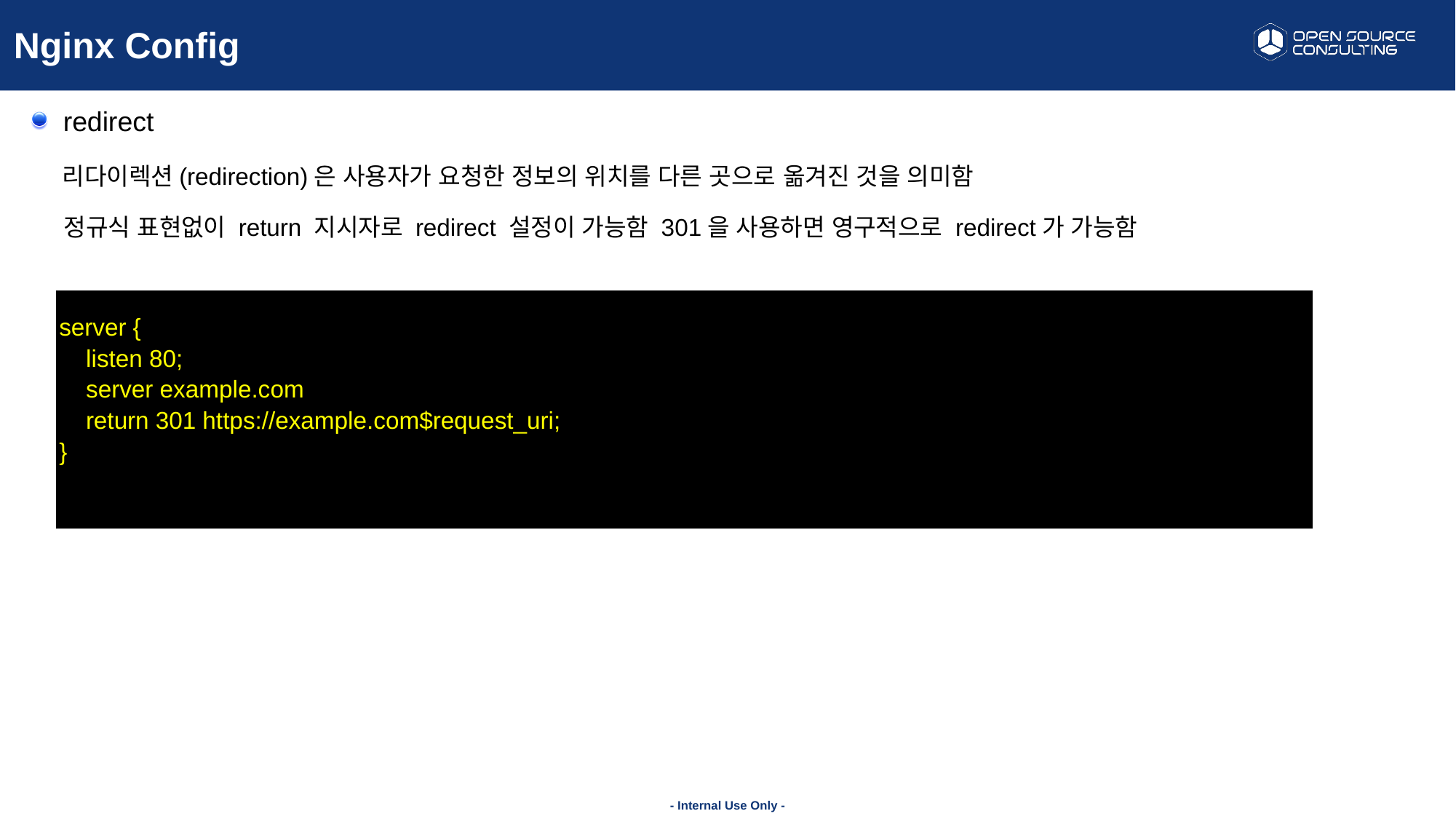

Nginx Config
redirect
    리다이렉션(redirection)은 사용자가 요청한 정보의 위치를 다른 곳으로 옮겨진 것을 의미함
    정규식 표현없이 return 지시자로 redirect 설정이 가능함 301을 사용하면 영구적으로 redirect가 가능함
| server { listen 80; server example.com return 301 https://example.com$request\_uri; } |
| --- |
|  |